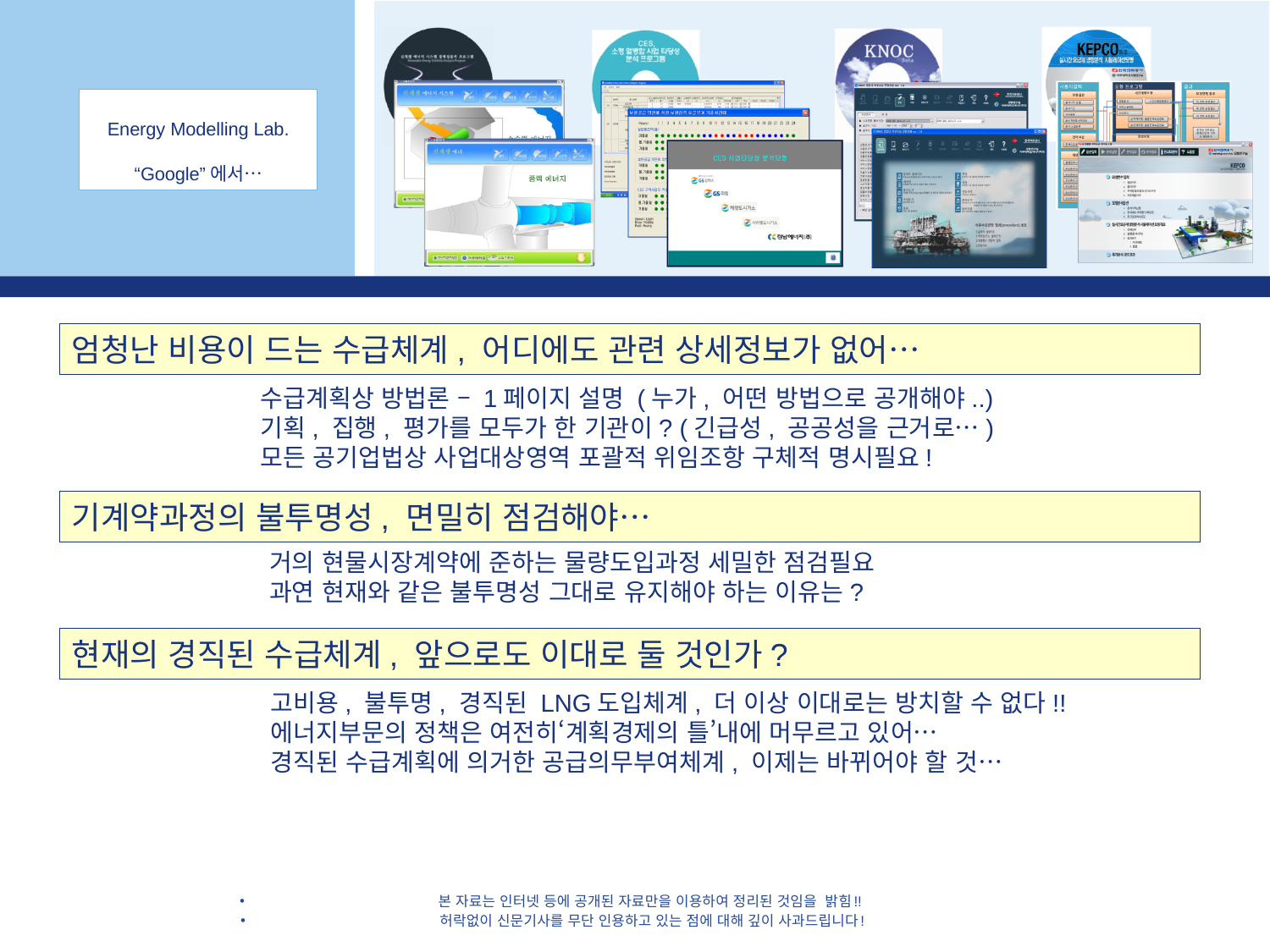

Energy Modelling Lab.

“Google”에서…
엄청난 비용이 드는 수급체계, 어디에도 관련 상세정보가 없어…
수급계획상 방법론 – 1페이지 설명 (누가, 어떤 방법으로 공개해야..)
기획, 집행, 평가를 모두가 한 기관이? (긴급성, 공공성을 근거로…)
모든 공기업법상 사업대상영역 포괄적 위임조항 구체적 명시필요!
기계약과정의 불투명성, 면밀히 점검해야…
거의 현물시장계약에 준하는 물량도입과정 세밀한 점검필요
과연 현재와 같은 불투명성 그대로 유지해야 하는 이유는?
현재의 경직된 수급체계, 앞으로도 이대로 둘 것인가?
고비용, 불투명, 경직된 LNG도입체계, 더 이상 이대로는 방치할 수 없다!!
에너지부문의 정책은 여전히‘계획경제의 틀’내에 머무르고 있어…
경직된 수급계획에 의거한 공급의무부여체계, 이제는 바뀌어야 할 것…
본 자료는 인터넷 등에 공개된 자료만을 이용하여 정리된 것임을  밝힘!!
허락없이 신문기사를 무단 인용하고 있는 점에 대해 깊이 사과드립니다!